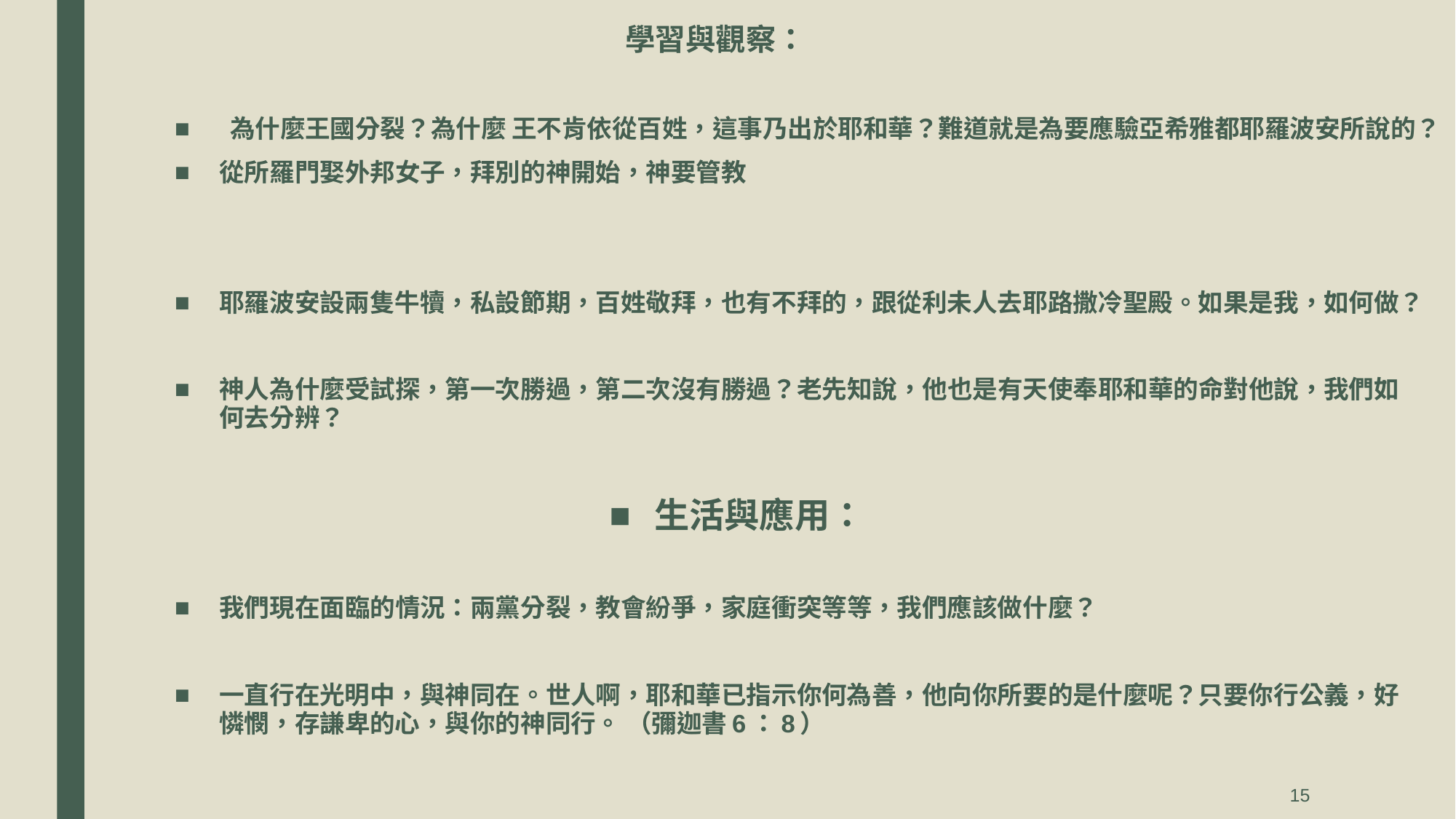

學習與觀察：

 為什麼王國分裂？為什麼 王不肯依從百姓，這事乃出於耶和華？難道就是為要應驗亞希雅都耶羅波安所說的？
從所羅門娶外邦女子，拜別的神開始，神要管教

耶羅波安設兩隻牛犢，私設節期，百姓敬拜，也有不拜的，跟從利未人去耶路撒冷聖殿。如果是我，如何做？

神人為什麼受試探，第一次勝過，第二次沒有勝過？老先知說，他也是有天使奉耶和華的命對他說，我們如何去分辨？

生活與應用：

我們現在面臨的情況：兩黨分裂，教會紛爭，家庭衝突等等，我們應該做什麼？

一直行在光明中，與神同在。世人啊，耶和華已指示你何為善，他向你所要的是什麼呢？只要你行公義，好憐憫，存謙卑的心，與你的神同行。 （彌迦書6：8）
15